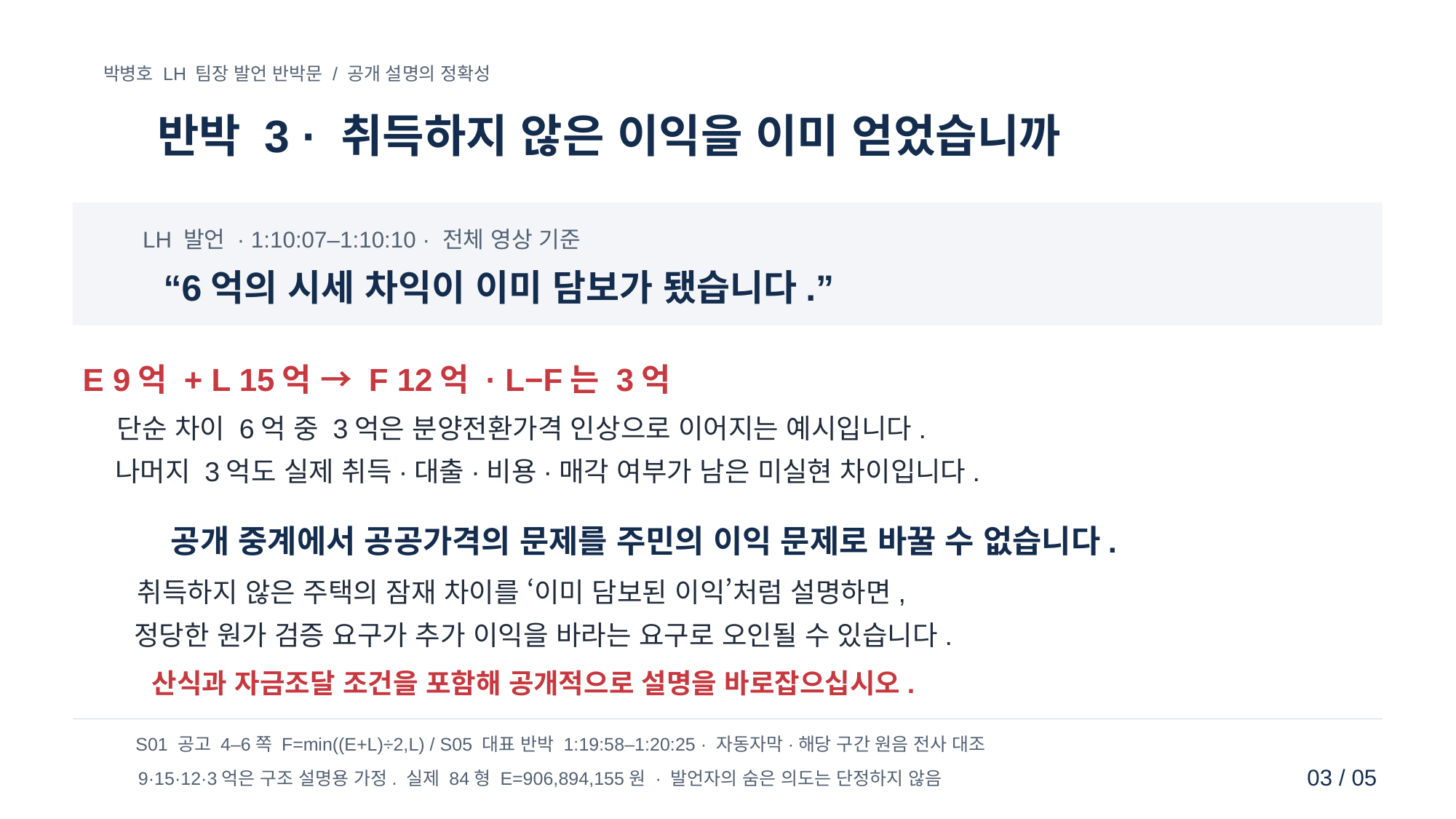

박병호 LH 팀장 발언 반박문 / 공개 설명의 정확성
반박 3 · 취득하지 않은 이익을 이미 얻었습니까

LH 발언 · 1:10:07–1:10:10 · 전체 영상 기준
“6억의 시세 차익이 이미 담보가 됐습니다.”
E 9억 + L 15억 → F 12억 · L−F는 3억
단순 차이 6억 중 3억은 분양전환가격 인상으로 이어지는 예시입니다.
나머지 3억도 실제 취득·대출·비용·매각 여부가 남은 미실현 차이입니다.
공개 중계에서 공공가격의 문제를 주민의 이익 문제로 바꿀 수 없습니다.
취득하지 않은 주택의 잠재 차이를 ‘이미 담보된 이익’처럼 설명하면,
정당한 원가 검증 요구가 추가 이익을 바라는 요구로 오인될 수 있습니다.
산식과 자금조달 조건을 포함해 공개적으로 설명을 바로잡으십시오.

S01 공고 4–6쪽 F=min((E+L)÷2,L) / S05 대표 반박 1:19:58–1:20:25 · 자동자막·해당 구간 원음 전사 대조
03 / 05
9·15·12·3억은 구조 설명용 가정. 실제 84형 E=906,894,155원 · 발언자의 숨은 의도는 단정하지 않음